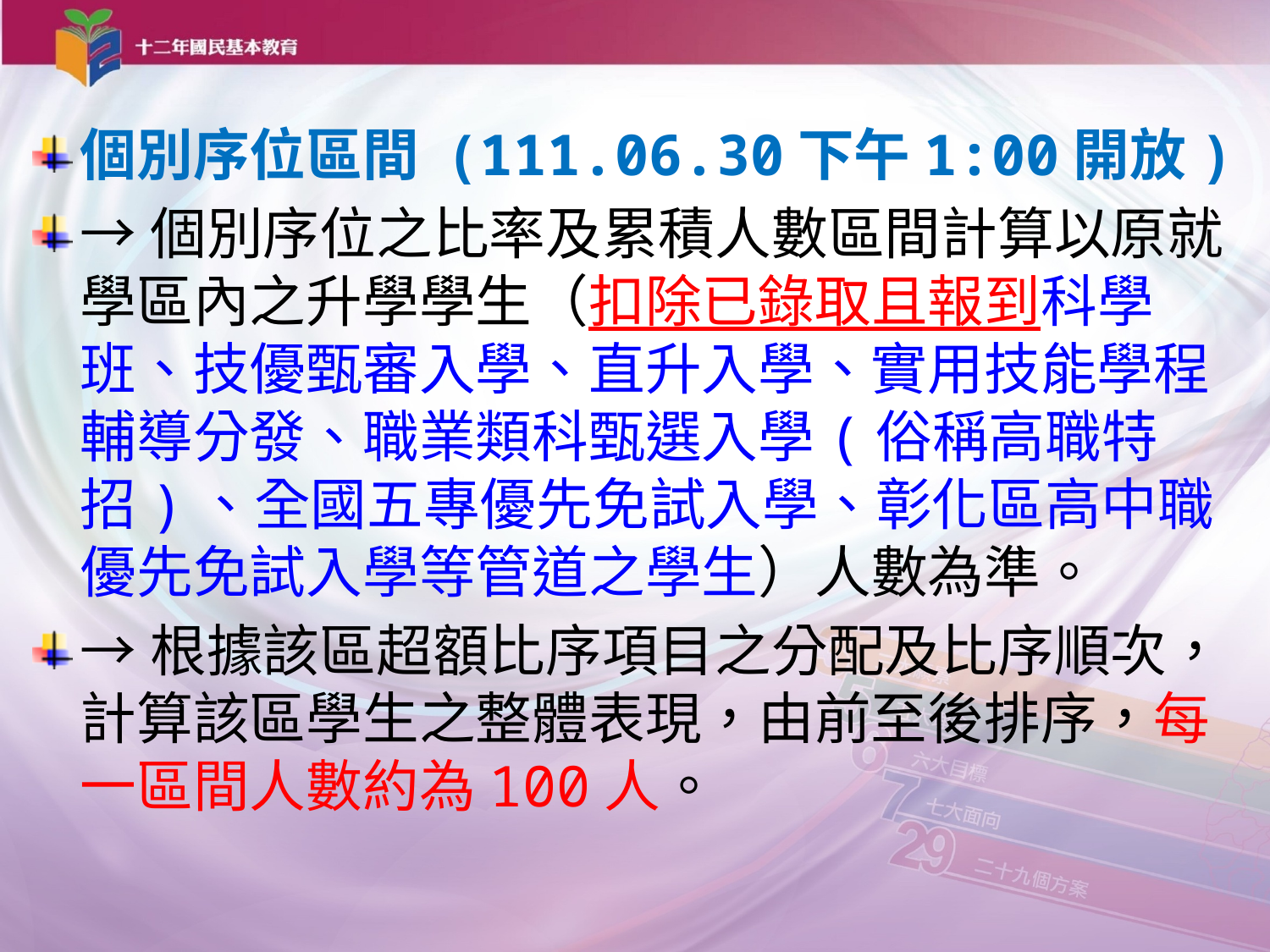

個別序位區間 (111.06.30下午1:00開放)
→個別序位之比率及累積人數區間計算以原就學區內之升學學生（扣除已錄取且報到科學班、技優甄審入學、直升入學、實用技能學程輔導分發、職業類科甄選入學(俗稱高職特招)、全國五專優先免試入學、彰化區高中職優先免試入學等管道之學生）人數為準。
→根據該區超額比序項目之分配及比序順次，計算該區學生之整體表現，由前至後排序，每一區間人數約為100人。